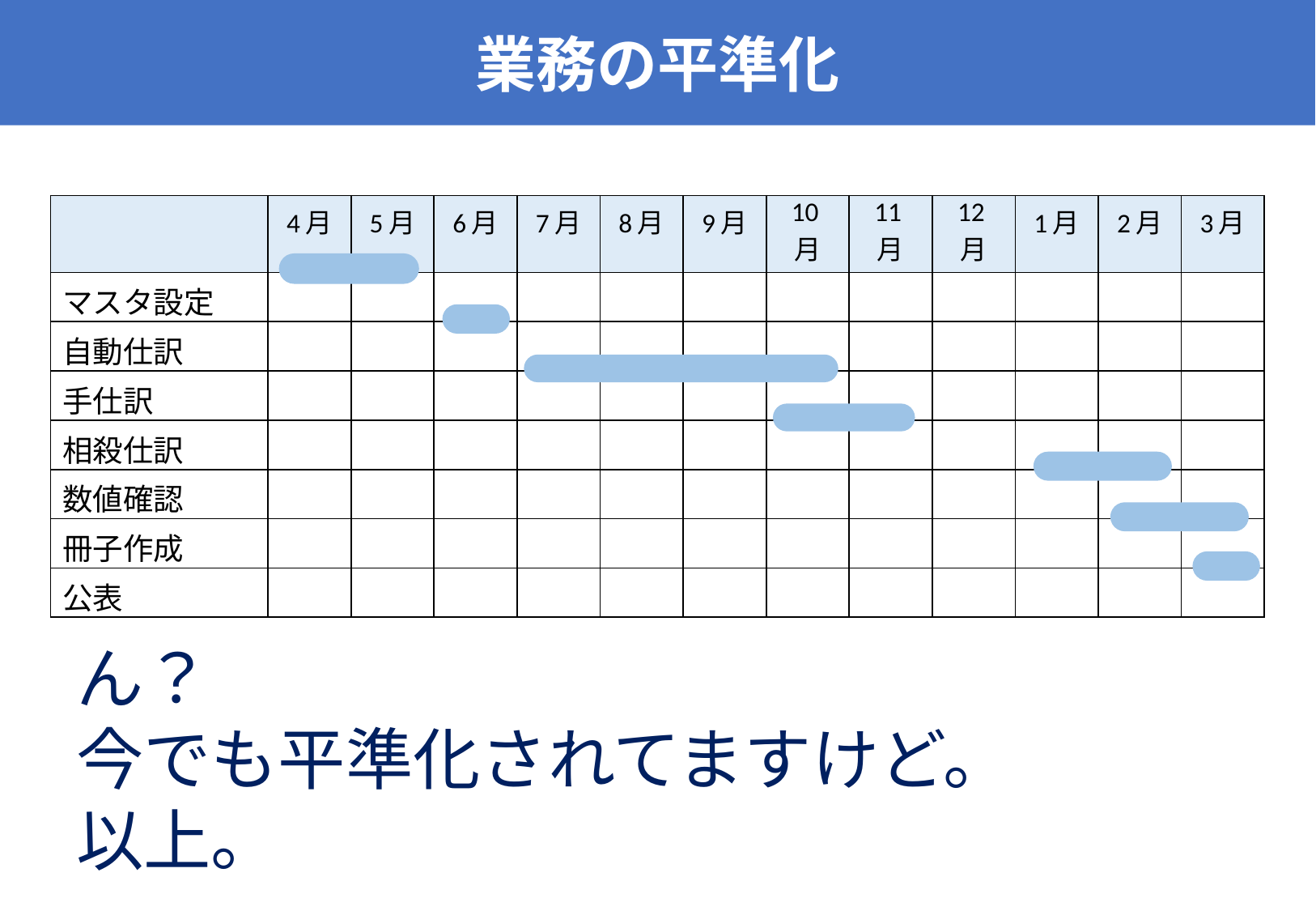

業務の平準化
|  | 4月 | 5月 | 6月 | 7月 | 8月 | 9月 | 10月 | 11月 | 12月 | 1月 | 2月 | 3月 |
| --- | --- | --- | --- | --- | --- | --- | --- | --- | --- | --- | --- | --- |
| マスタ設定 |  |  |  |  |  |  |  |  |  |  |  |  |
| 自動仕訳 |  |  |  |  |  |  |  |  |  |  |  |  |
| 手仕訳 |  |  |  |  |  |  |  |  |  |  |  |  |
| 相殺仕訳 |  |  |  |  |  |  |  |  |  |  |  |  |
| 数値確認 |  |  |  |  |  |  |  |  |  |  |  |  |
| 冊子作成 |  |  |  |  |  |  |  |  |  |  |  |  |
| 公表 |  |  |  |  |  |  |  |  |  |  |  |  |

ん？
今でも平準化されてますけど。
以上。